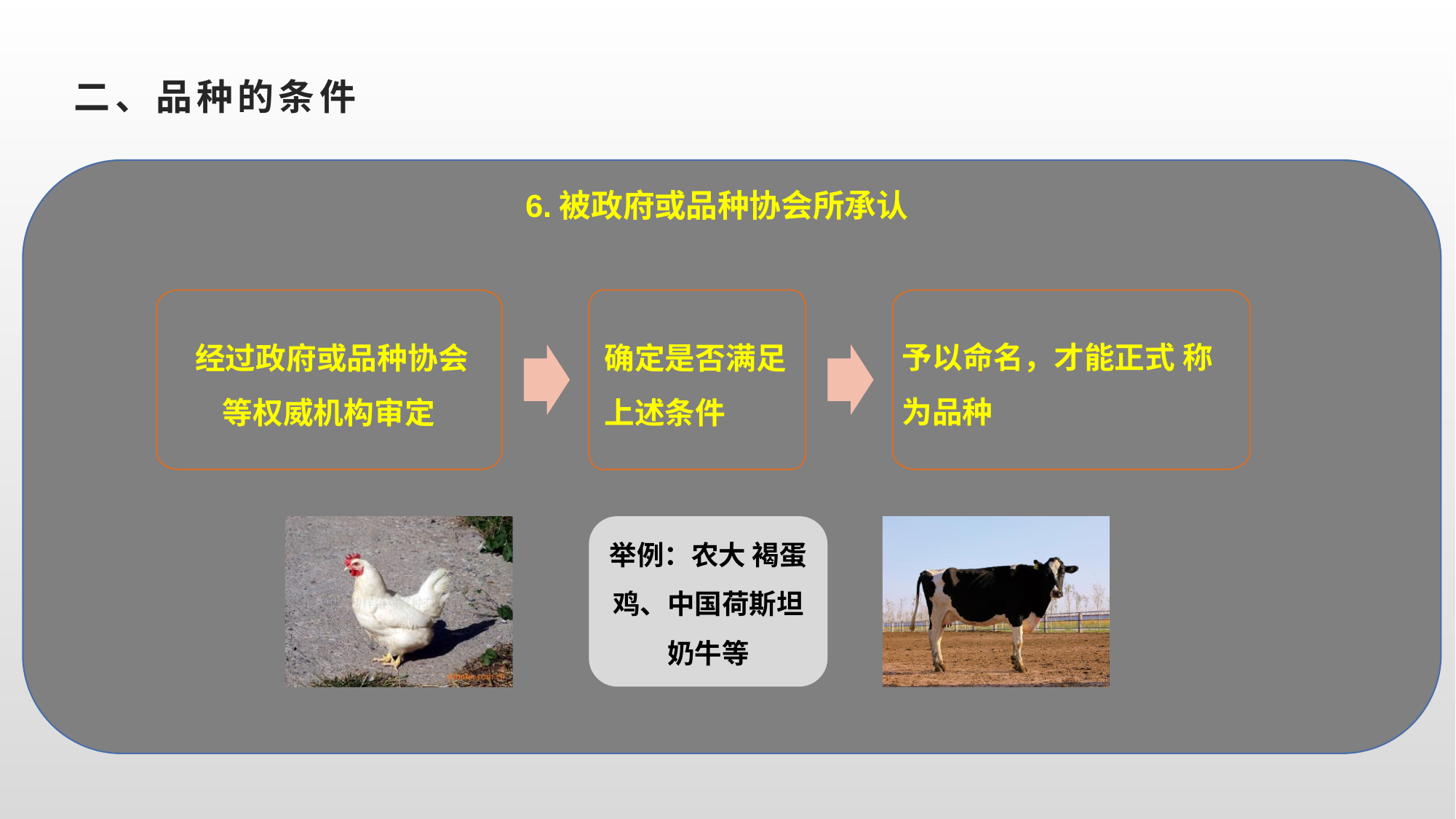

# 二、品种的条件

6.被政府或品种协会所承认

予以命名，才能正式 称为品种

经过政府或品种协会 等权威机构审定
确定是否满足上述条件

举例：农大 褐蛋鸡、中国荷斯坦 奶牛等